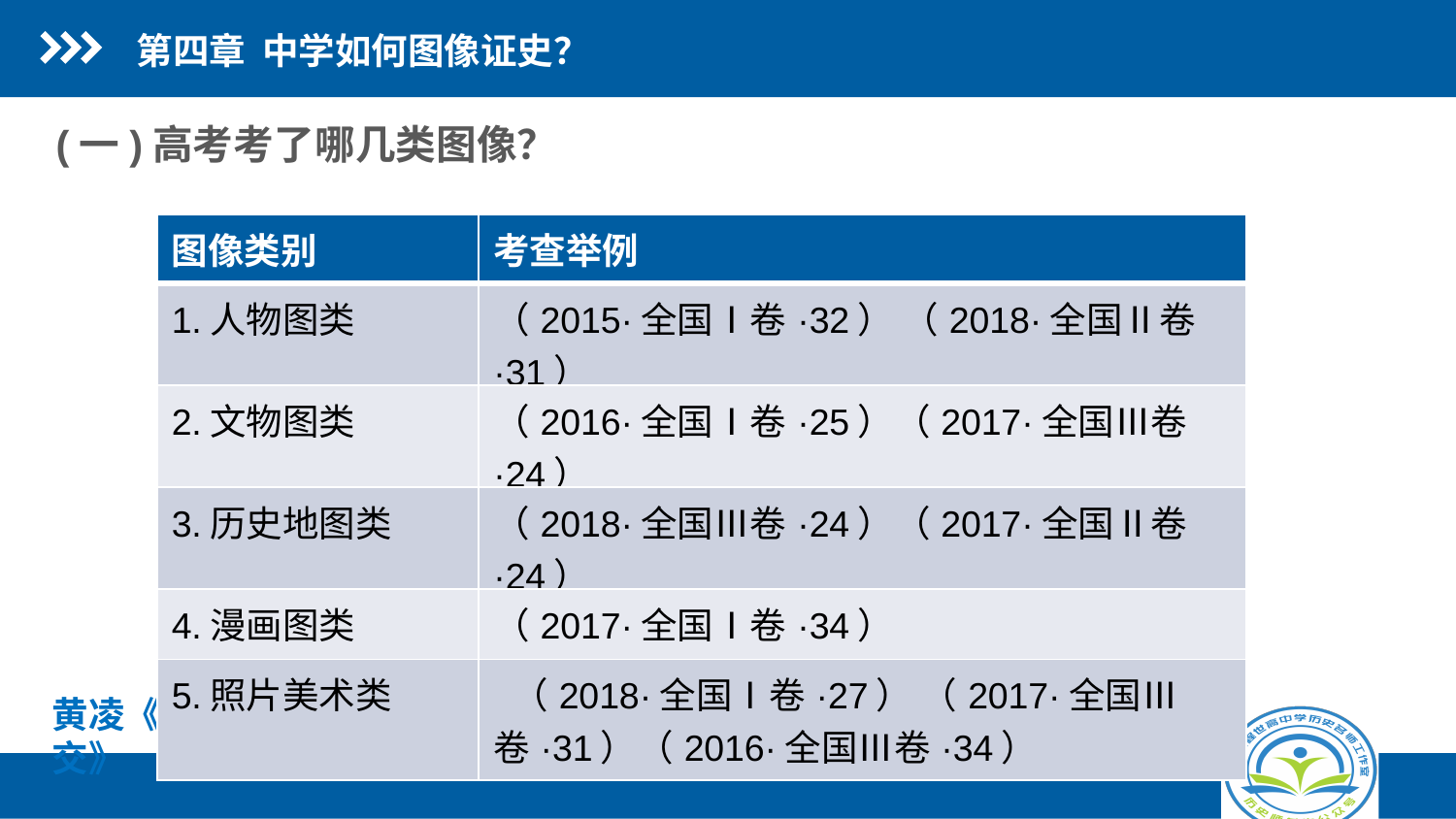

第四章  中学如何图像证史？
 (一)高考考了哪几类图像？
| 图像类别 | 考查举例 |
| --- | --- |
| 1.人物图类 | （2015·全国Ⅰ卷·32） （2018·全国Ⅱ卷·31） |
| 2.文物图类 | （2016·全国Ⅰ卷·25）（2017·全国Ⅲ卷·24） |
| 3.历史地图类 | （2018·全国Ⅲ卷·24）（2017·全国Ⅱ卷·24） |
| 4.漫画图类 | （2017·全国Ⅰ卷·34） |
| 5.照片美术类 | （2018·全国Ⅰ卷·27） （2017·全国Ⅲ卷·31）（2016·全国Ⅲ卷·34） |
黄凌《高考全国卷历史命题语言分析——计量史学、图像证史和近代外交》